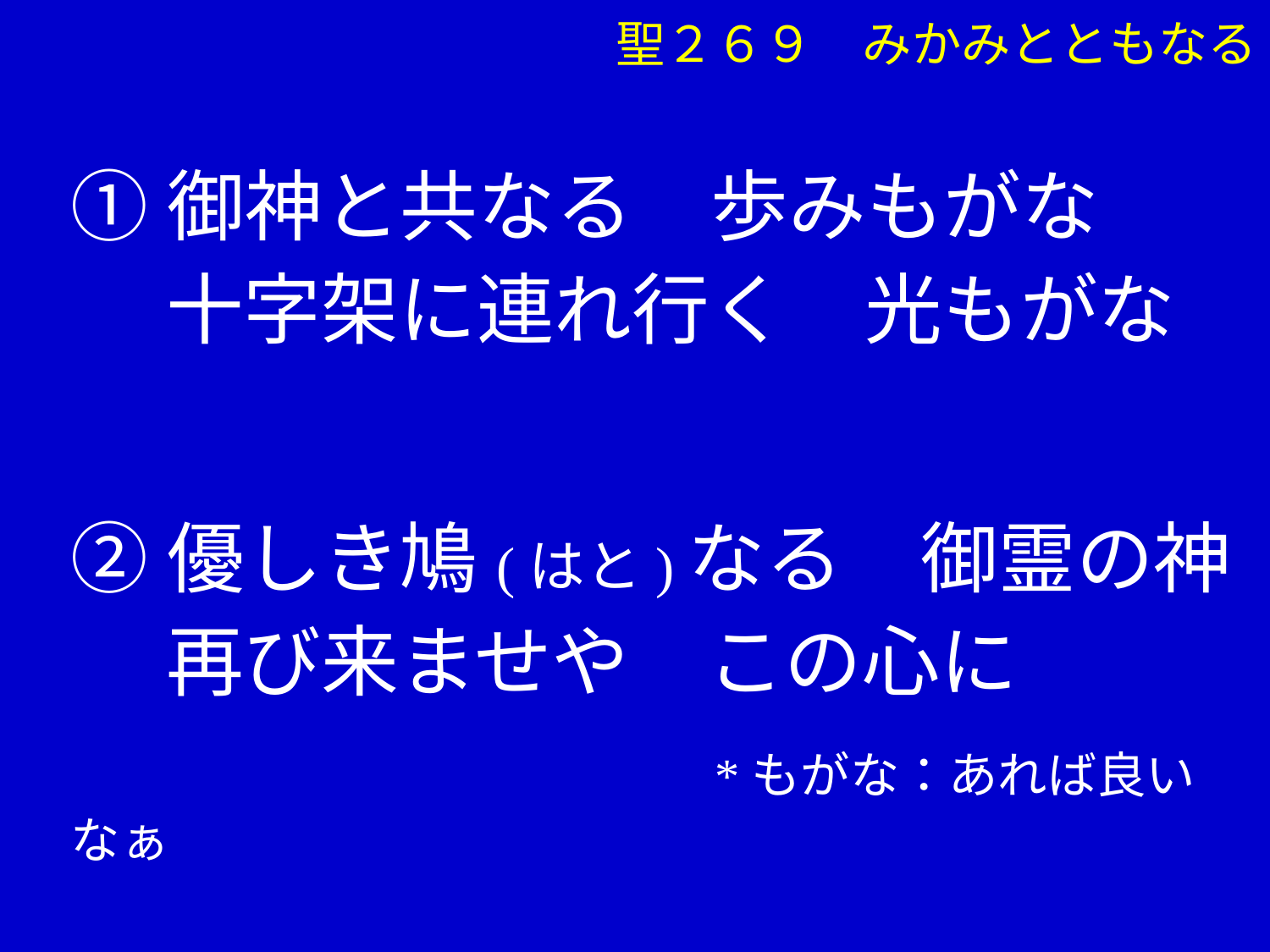

聖２６９　みかみとともなる

①御神と共なる　歩みもがな
　 十字架に連れ行く　光もがな

②優しき鳩(はと)なる　御霊の神
　 再び来ませや　この心に
                        　　  *もがな：あれば良いなぁ